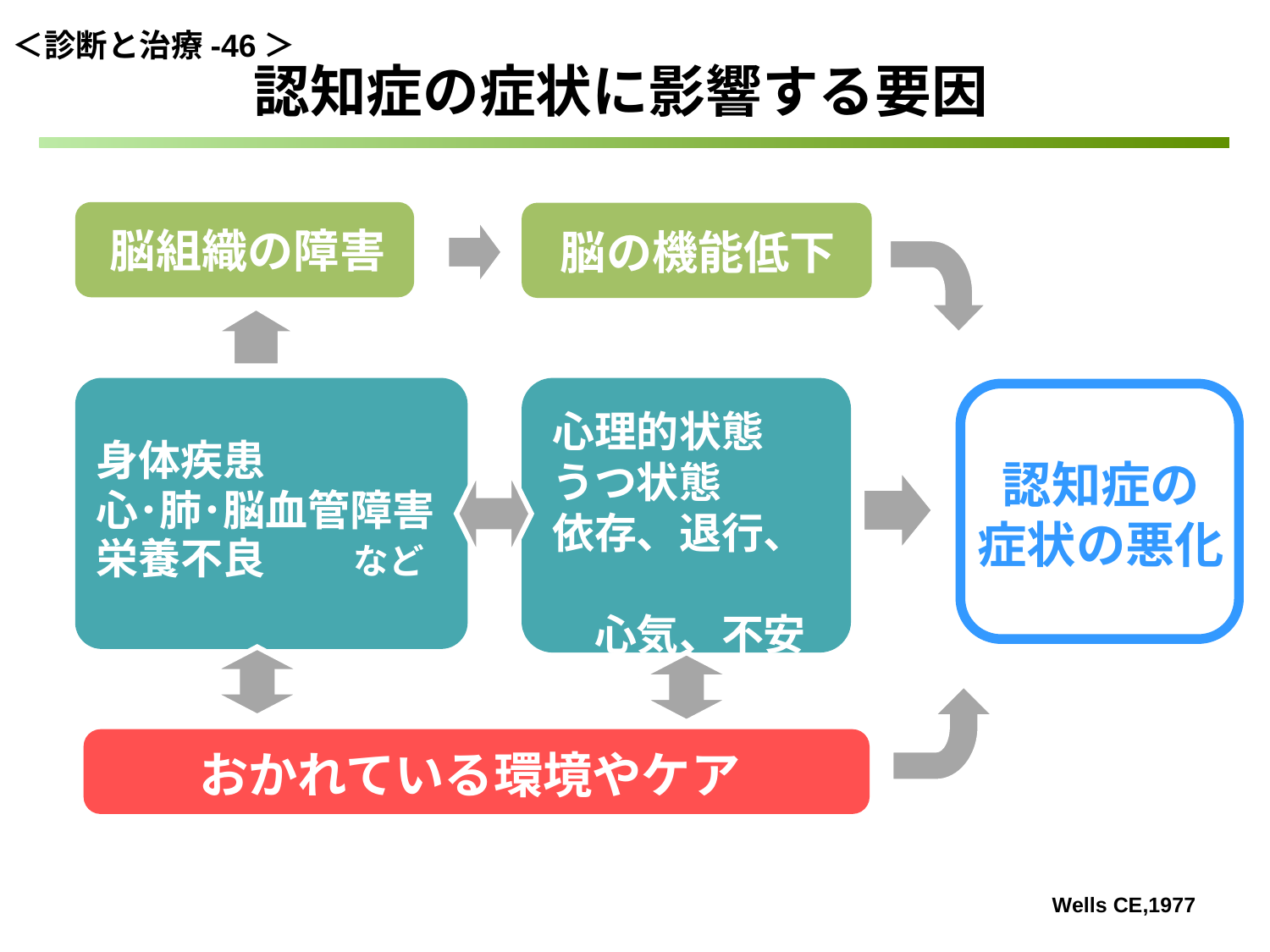

＜診断と治療-46＞
認知症の症状に影響する要因

脳組織の障害
脳の機能低下

心理的状態
うつ状態
依存、退行、　　　　　　　心気、不安 など
身体疾患
心･肺･脳血管障害
栄養不良　　など
認知症の
症状の悪化

おかれている環境やケア
Wells CE,1977